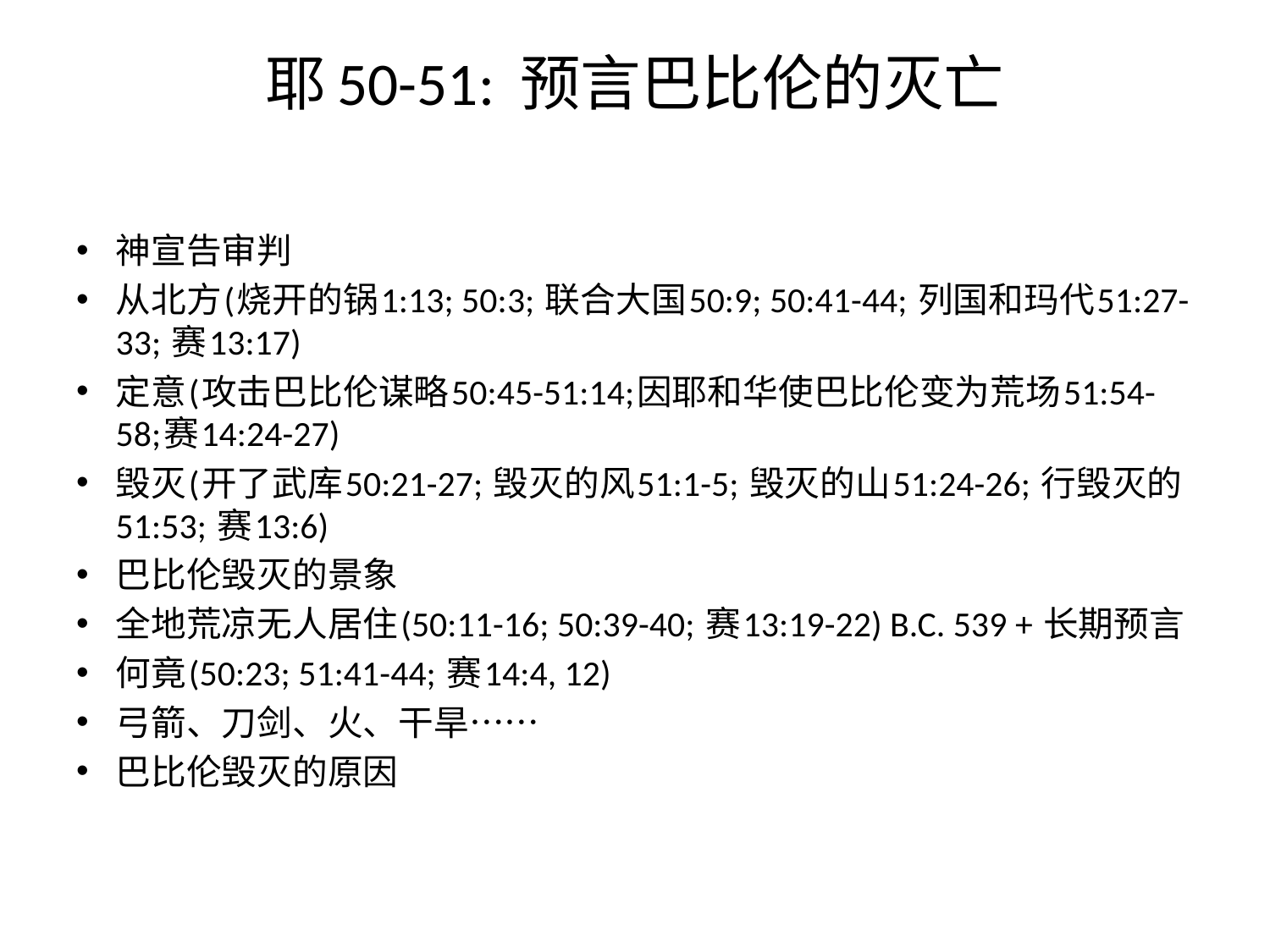

# 耶50-51: 预言巴比伦的灭亡​
神宣告审判​
从北方(烧开的锅1:13; 50:3; 联合大国50:9; 50:41-44; 列国和玛代51:27-33; 赛13:17)​
定意(攻击巴比伦谋略50:45-51:14;因耶和华使巴比伦变为荒场51:54-58;赛14:24-27)​
毁灭(开了武库50:21-27; 毁灭的风51:1-5; 毁灭的山51:24-26; 行毁灭的51:53; 赛13:6)​
巴比伦毁灭的景象​
全地荒凉无人居住(50:11-16; 50:39-40; 赛13:19-22) B.C. 539 + 长期预言​
何竟(50:23; 51:41-44; 赛14:4, 12)​
弓箭、刀剑、火、干旱……​
巴比伦毁灭的原因​